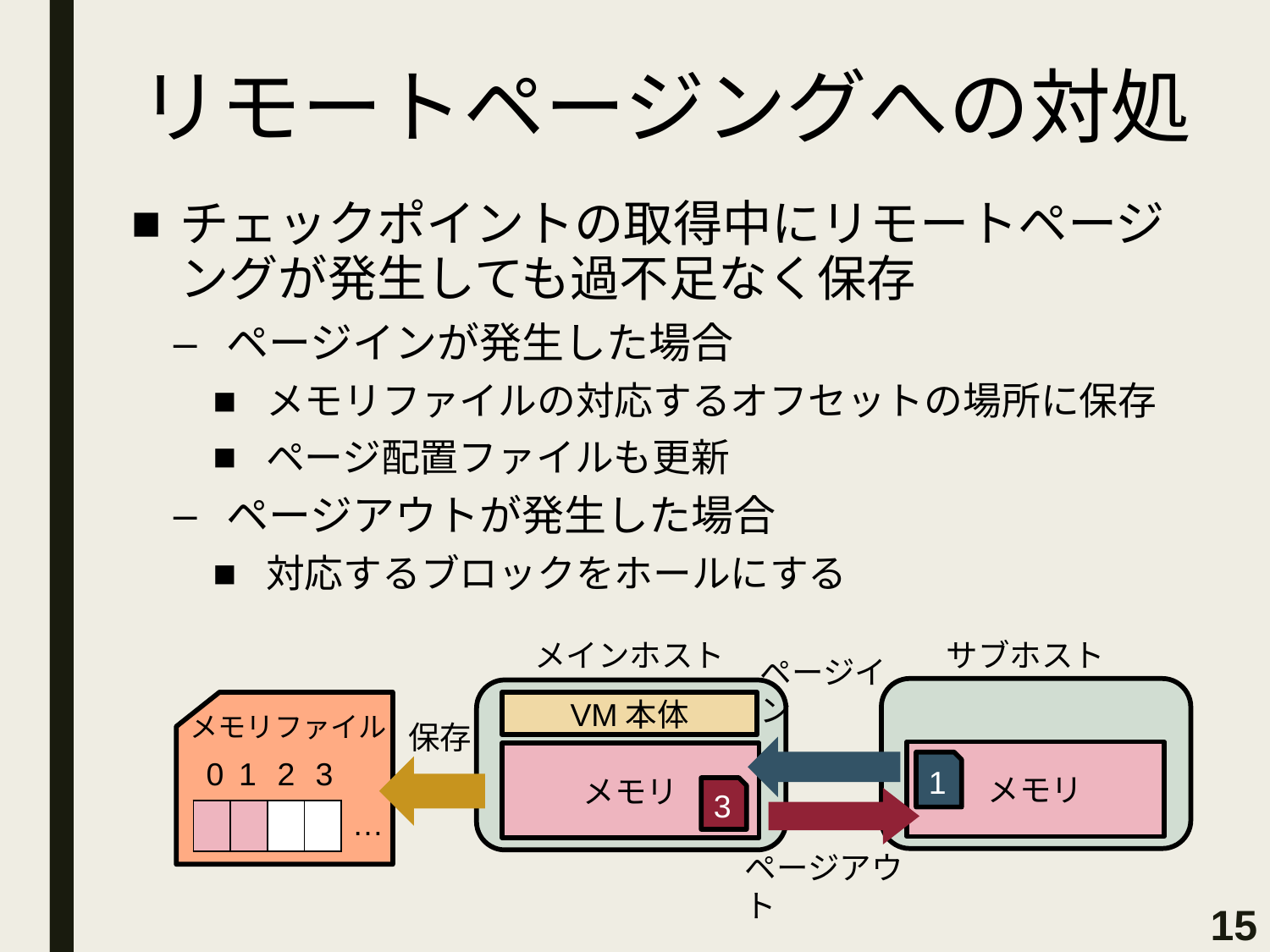

# リモートページングへの対処
チェックポイントの取得中にリモートページングが発生しても過不足なく保存
ページインが発生した場合
メモリファイルの対応するオフセットの場所に保存
ページ配置ファイルも更新
ページアウトが発生した場合
対応するブロックをホールにする
メインホスト
サブホスト
ページイン

VM本体
メモリファイル
保存

メモリ
メモリ
| 0 | 1 | 2 | 3 |
| --- | --- | --- | --- |
1

3

…
|  |  |  |  |
| --- | --- | --- | --- |
|  |  |  |  |
| --- | --- | --- | --- |
|  |  |  |  |
| --- | --- | --- | --- |
ページアウト
15